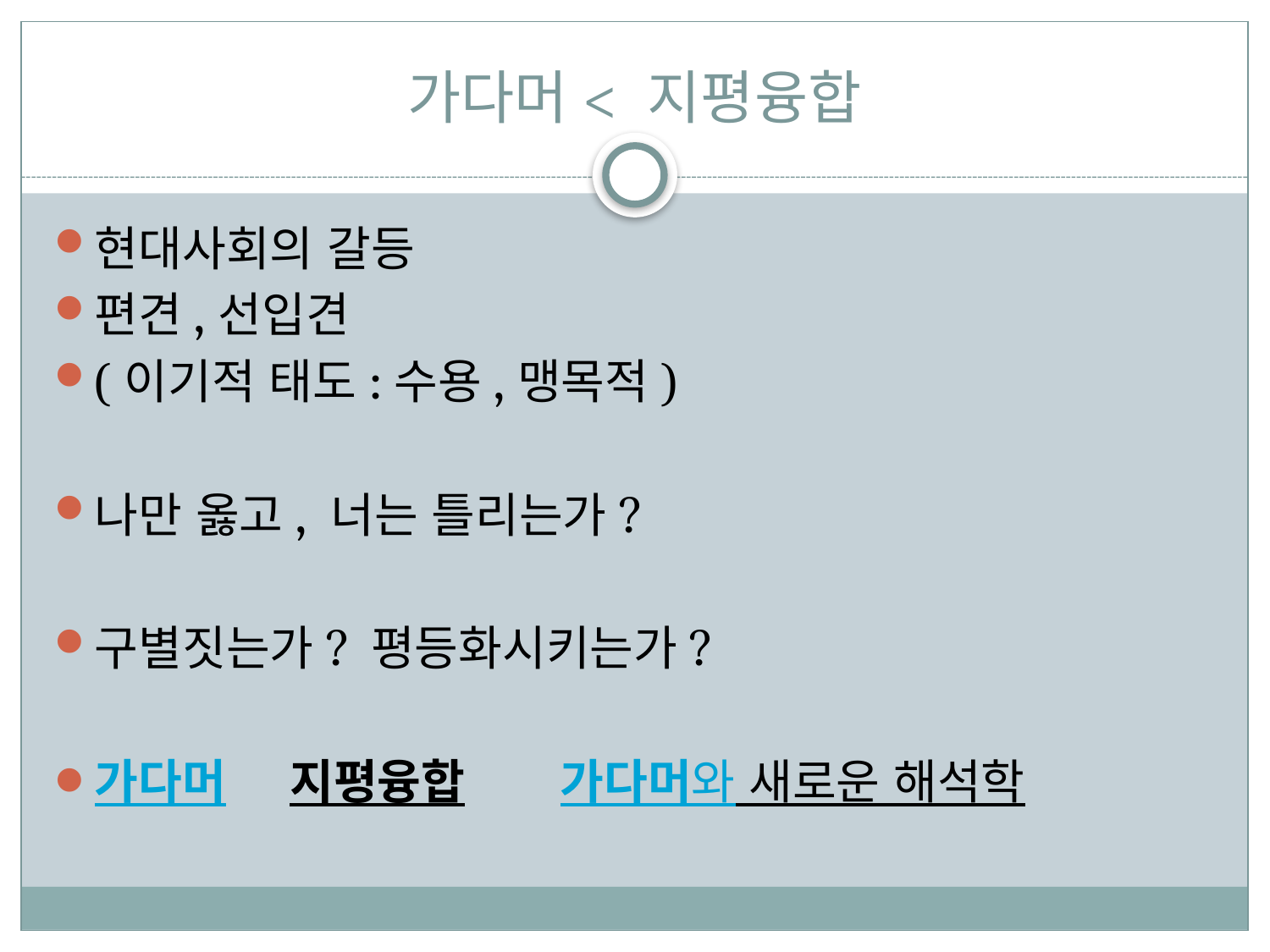

# 가다머< 지평융합
현대사회의 갈등
편견,선입견
(이기적 태도:수용,맹목적)

나만 옳고, 너는 틀리는가?

구별짓는가? 평등화시키는가?

가다머      지평융합         가다머와 새로운 해석학